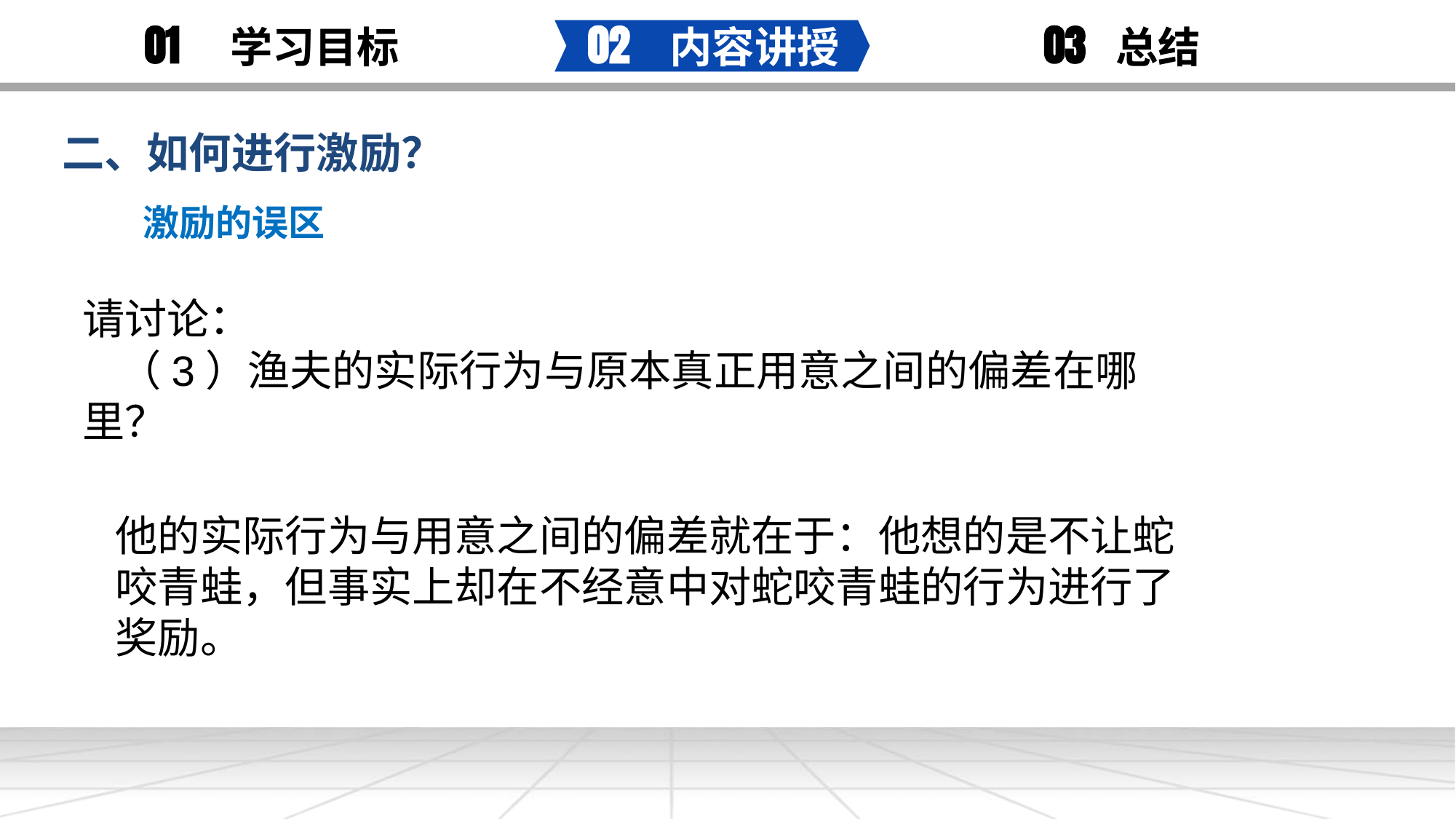

02   内容讲授
03  总结
01    学习目标

二、如何进行激励？
激励的误区
请讨论：（3）渔夫的实际行为与原本真正用意之间的偏差在哪里？
他的实际行为与用意之间的偏差就在于：他想的是不让蛇咬青蛙，但事实上却在不经意中对蛇咬青蛙的行为进行了奖励。